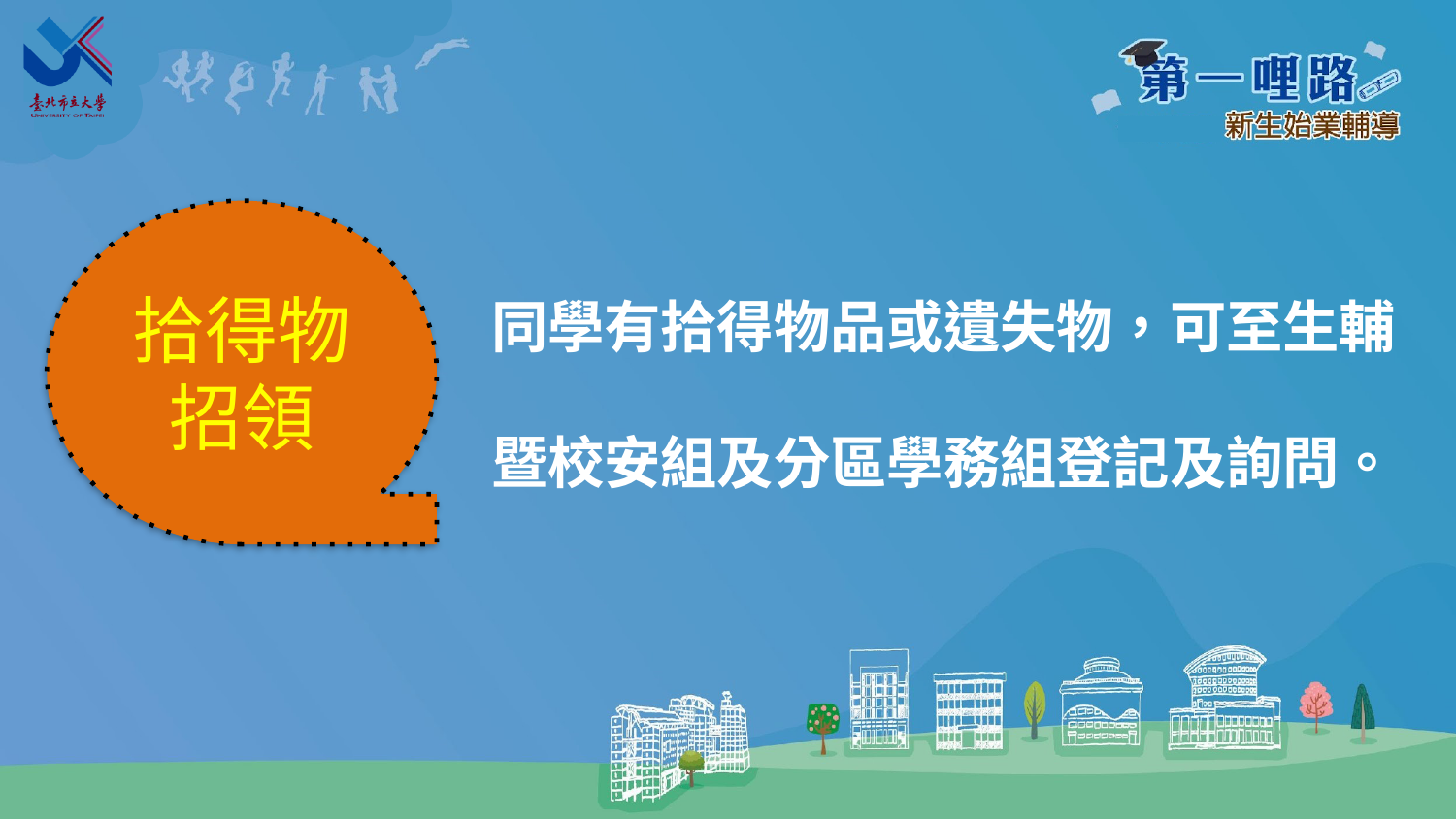

拾得物
招領
同學有拾得物品或遺失物，可至生輔暨校安組及分區學務組登記及詢問。